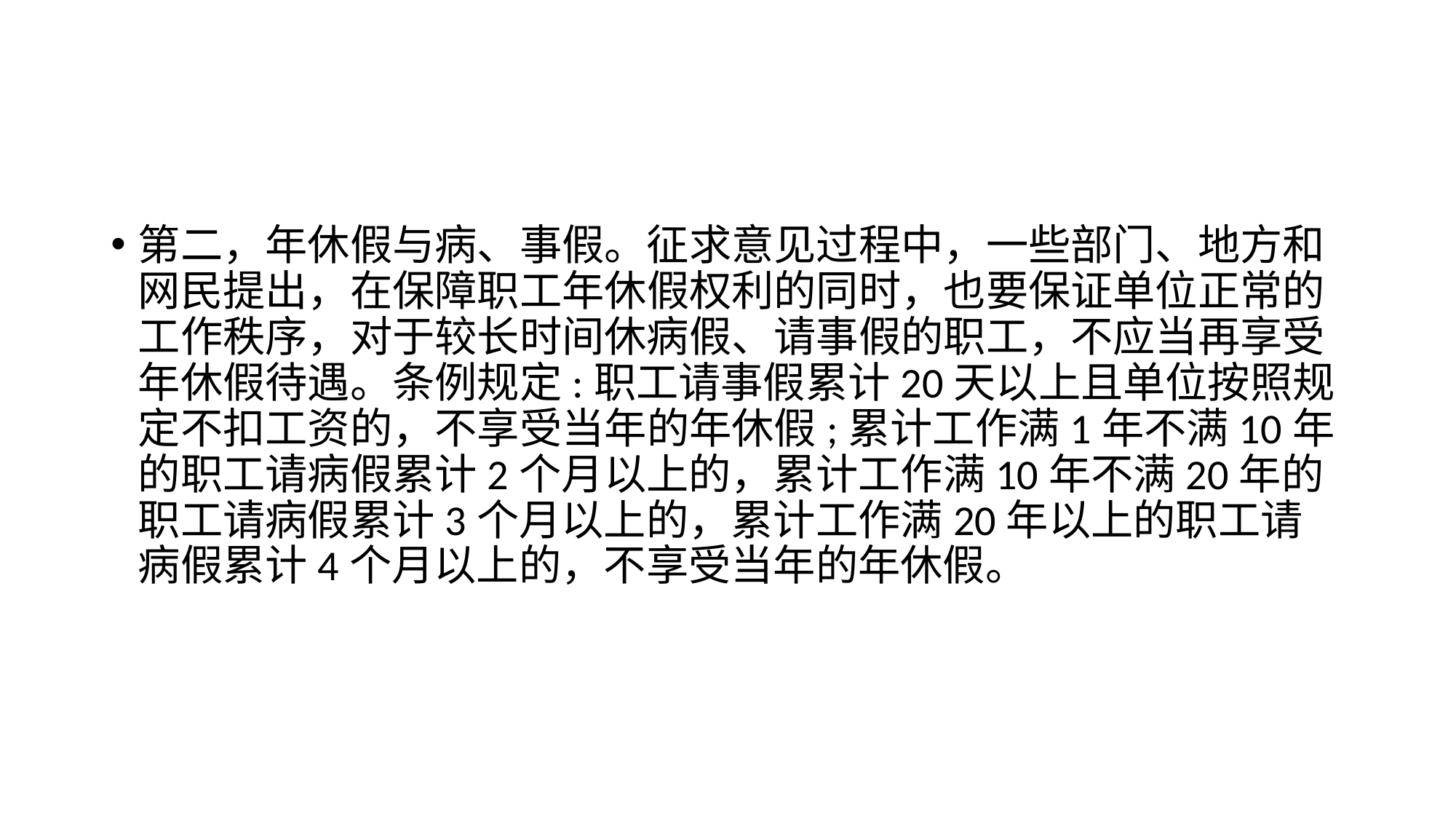

#
第二，年休假与病、事假。征求意见过程中，一些部门、地方和网民提出，在保障职工年休假权利的同时，也要保证单位正常的工作秩序，对于较长时间休病假、请事假的职工，不应当再享受年休假待遇。条例规定:职工请事假累计20天以上且单位按照规定不扣工资的，不享受当年的年休假;累计工作满1年不满10年的职工请病假累计2个月以上的，累计工作满10年不满20年的职工请病假累计3个月以上的，累计工作满20年以上的职工请病假累计4个月以上的，不享受当年的年休假。